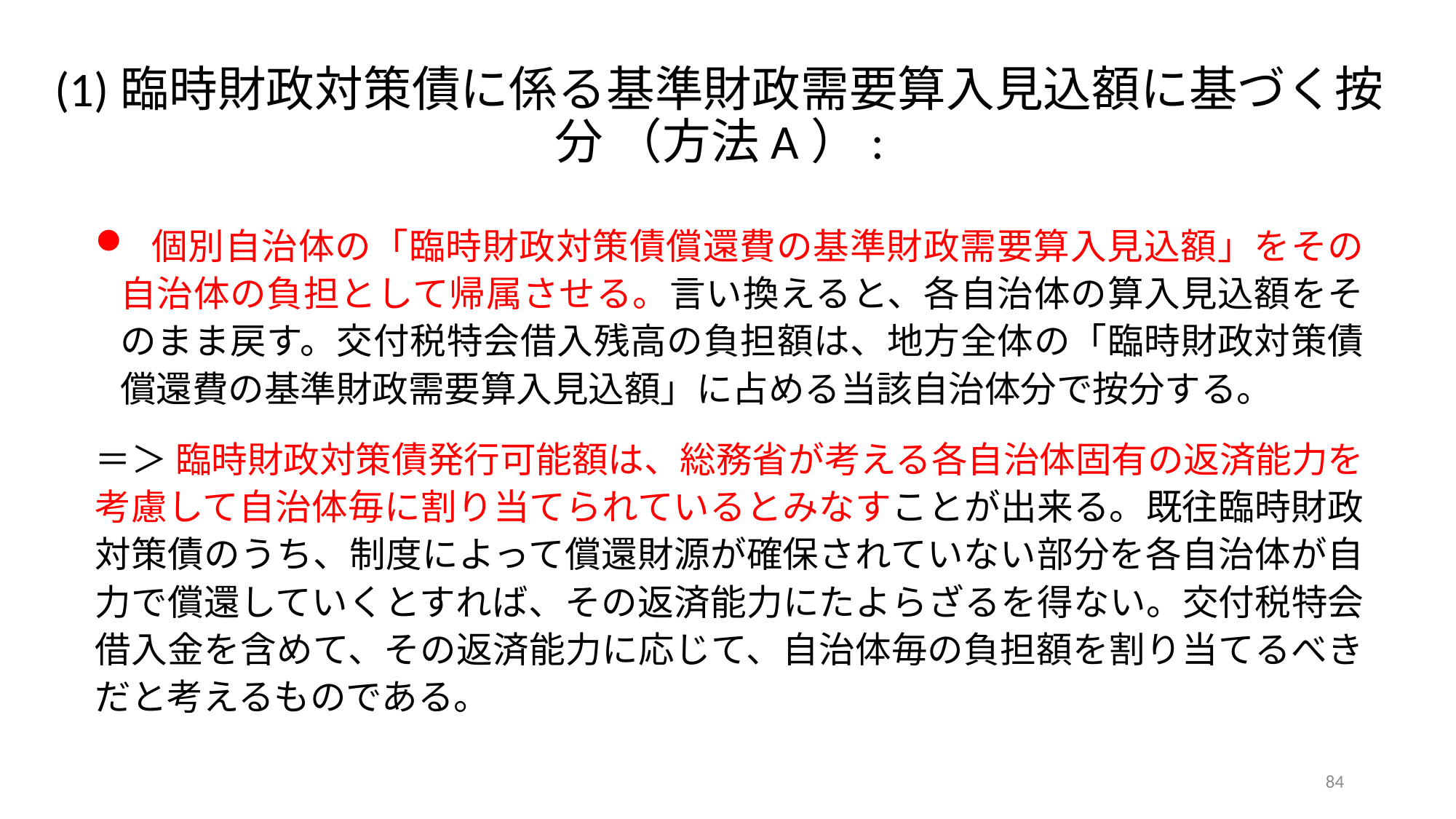

# (1)臨時財政対策債に係る基準財政需要算入見込額に基づく按分 （方法A）:
  個別自治体の「臨時財政対策債償還費の基準財政需要算入見込額」をその自治体の負担として帰属させる。言い換えると、各自治体の算入見込額をそのまま戻す。交付税特会借入残高の負担額は、地方全体の「臨時財政対策債償還費の基準財政需要算入見込額」に占める当該自治体分で按分する。
＝＞ 臨時財政対策債発行可能額は、総務省が考える各自治体固有の返済能力を考慮して自治体毎に割り当てられているとみなすことが出来る。既往臨時財政対策債のうち、制度によって償還財源が確保されていない部分を各自治体が自力で償還していくとすれば、その返済能力にたよらざるを得ない。交付税特会借入金を含めて、その返済能力に応じて、自治体毎の負担額を割り当てるべきだと考えるものである。
84